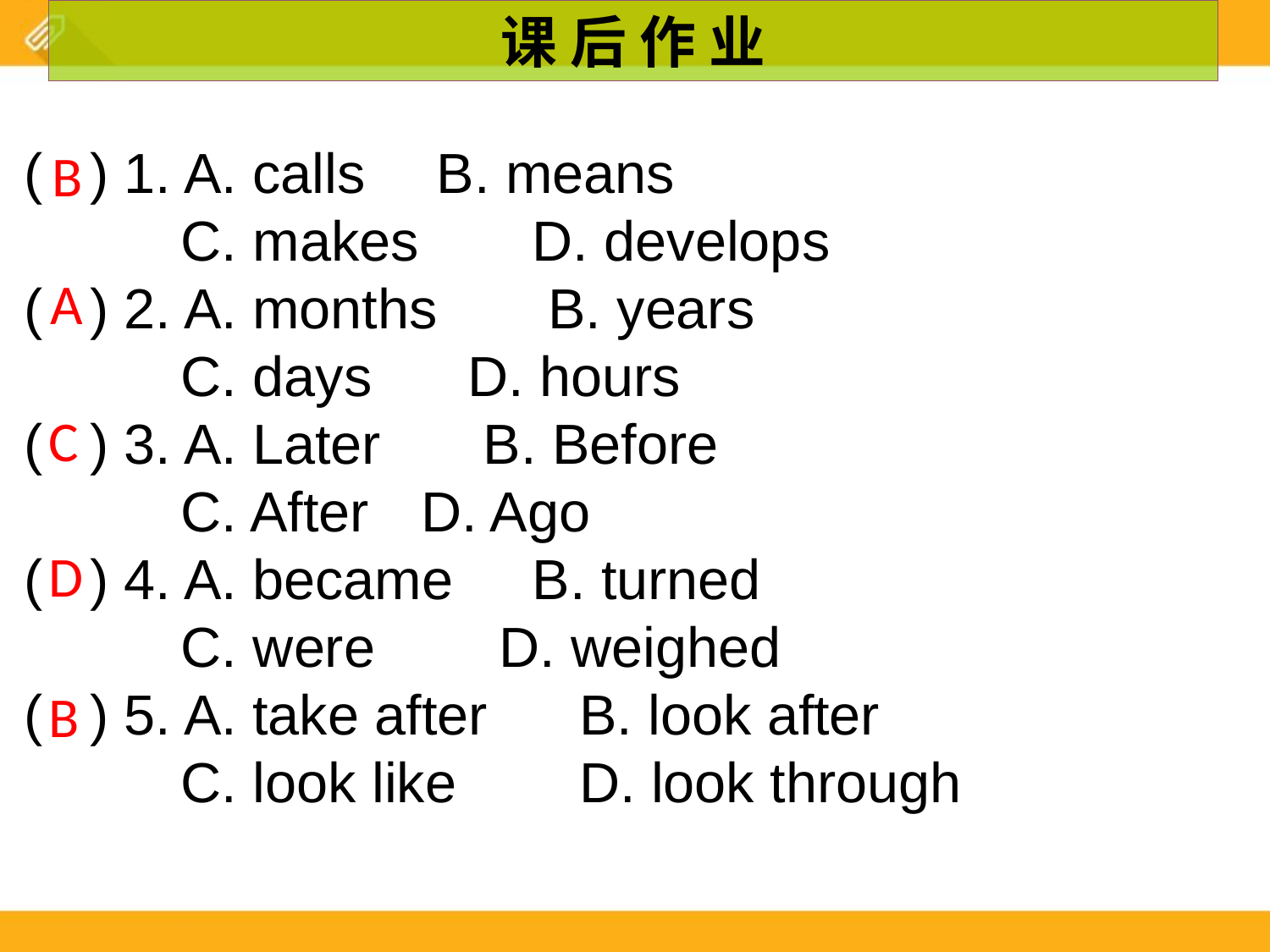

课 后 作 业
(   ) 1. A. calls	  B. means
          C. makes	D. develops
(   ) 2. A. months	 B. years
          C. days	    D. hours
(   ) 3. A. Later	     B. Before
          C. After	 D. Ago
(   ) 4. A. became	B. turned
          C. were	      D. weighed
(   ) 5. A. take after	   B. look after
          C. look like	   D. look through
B
A
C
D
B